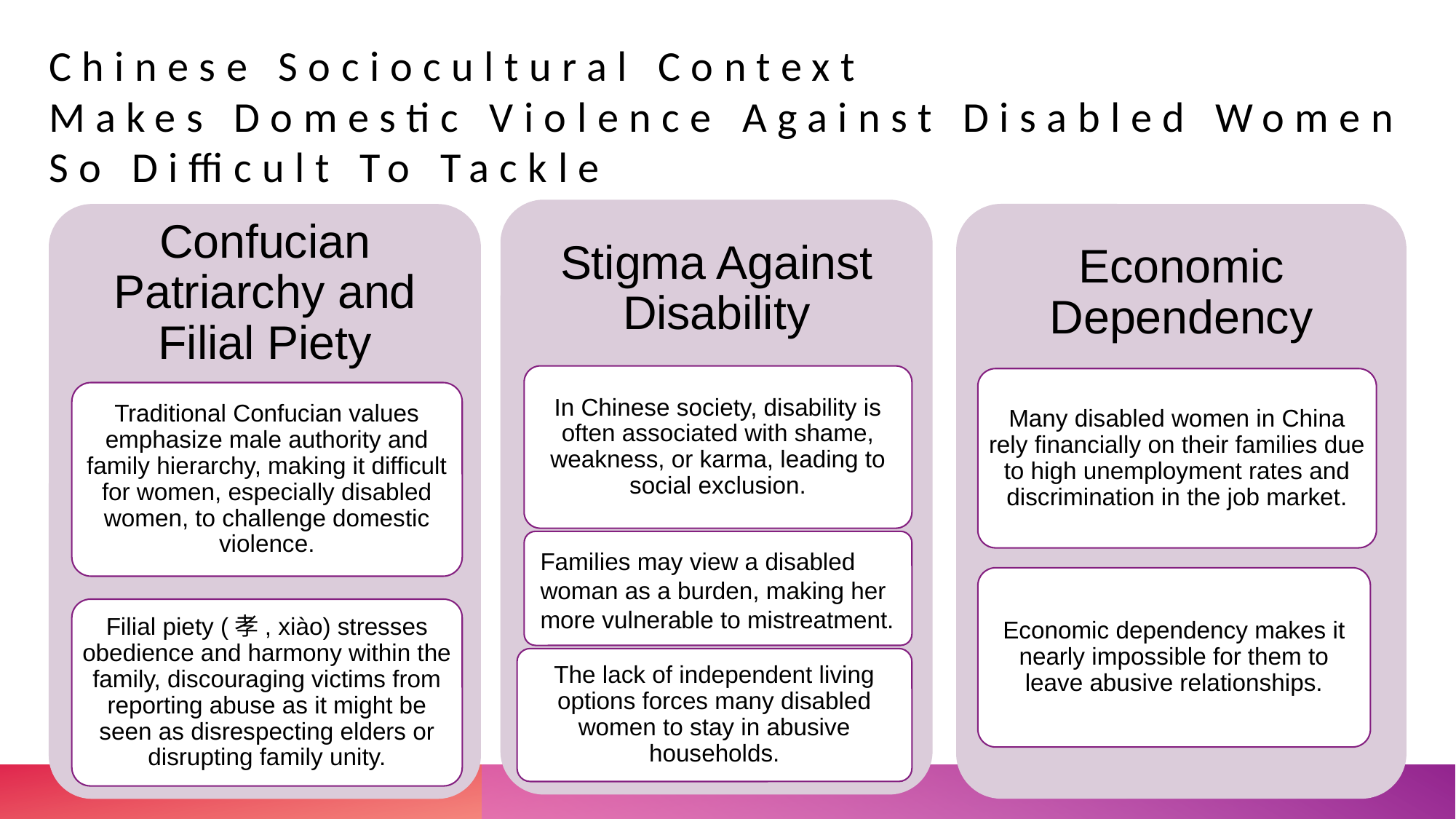

# Chinese Sociocultural Context Makes Domestic Violence Against Disabled Women So Difficult To Tackle

Stigma Against Disability

Economic Dependency

Confucian Patriarchy and Filial Piety

In Chinese society, disability is often associated with shame, weakness, or karma, leading to social exclusion.

Many disabled women in China rely financially on their families due to high unemployment rates and discrimination in the job market.

Traditional Confucian values emphasize male authority and family hierarchy, making it difficult for women, especially disabled women, to challenge domestic violence.

Families may view a disabled woman as a burden, making her more vulnerable to mistreatment.

Economic dependency makes it nearly impossible for them to leave abusive relationships.

Filial piety (孝, xiào) stresses obedience and harmony within the family, discouraging victims from reporting abuse as it might be seen as disrespecting elders or disrupting family unity.

The lack of independent living options forces many disabled women to stay in abusive households.